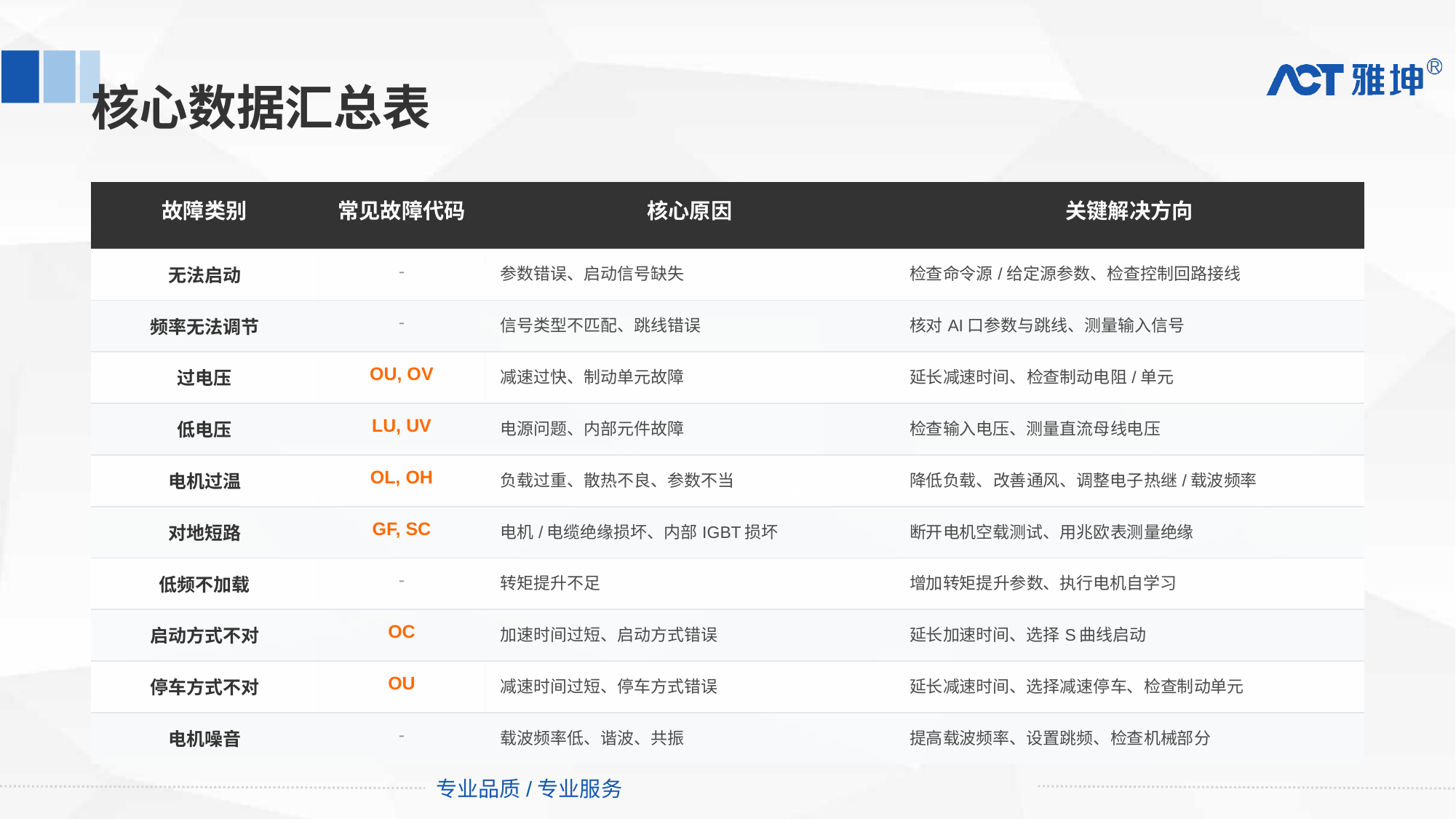

核心数据汇总表
| 故障类别 | 常见故障代码 | 核心原因 | 关键解决方向 |
| --- | --- | --- | --- |
| 无法启动 | - | 参数错误、启动信号缺失 | 检查命令源/给定源参数、检查控制回路接线 |
| 频率无法调节 | - | 信号类型不匹配、跳线错误 | 核对AI口参数与跳线、测量输入信号 |
| 过电压 | OU, OV | 减速过快、制动单元故障 | 延长减速时间、检查制动电阻/单元 |
| 低电压 | LU, UV | 电源问题、内部元件故障 | 检查输入电压、测量直流母线电压 |
| 电机过温 | OL, OH | 负载过重、散热不良、参数不当 | 降低负载、改善通风、调整电子热继/载波频率 |
| 对地短路 | GF, SC | 电机/电缆绝缘损坏、内部IGBT损坏 | 断开电机空载测试、用兆欧表测量绝缘 |
| 低频不加载 | - | 转矩提升不足 | 增加转矩提升参数、执行电机自学习 |
| 启动方式不对 | OC | 加速时间过短、启动方式错误 | 延长加速时间、选择S曲线启动 |
| 停车方式不对 | OU | 减速时间过短、停车方式错误 | 延长减速时间、选择减速停车、检查制动单元 |
| 电机噪音 | - | 载波频率低、谐波、共振 | 提高载波频率、设置跳频、检查机械部分 |